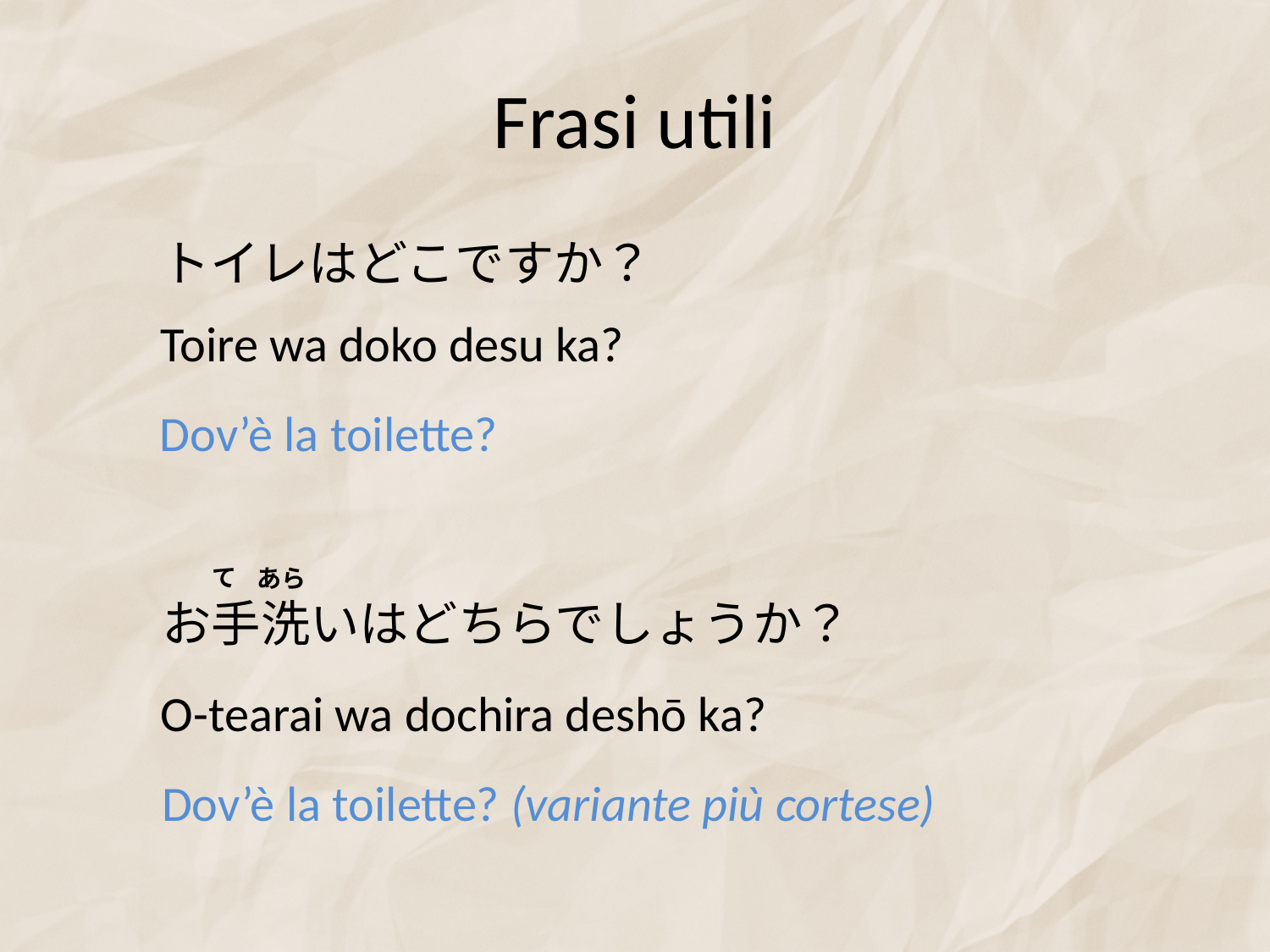

# Frasi utili
トイレはどこですか？
Toire wa doko desu ka?
Dov’è la toilette?
て
あら
お手洗いはどちらでしょうか？
O-tearai wa dochira deshō ka?
Dov’è la toilette? (variante più cortese)